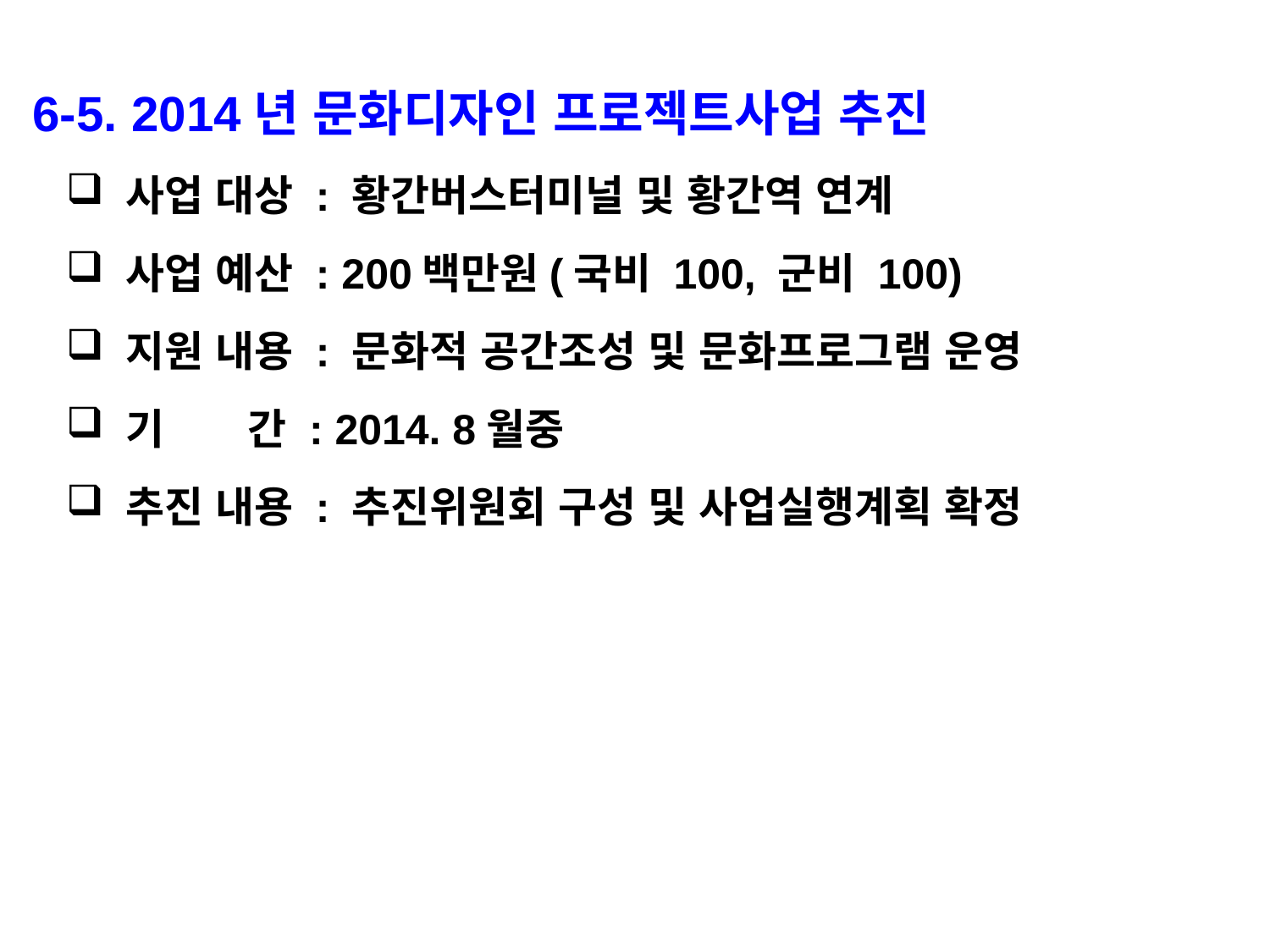

6-5. 2014년 문화디자인 프로젝트사업 추진
 사업 대상 : 황간버스터미널 및 황간역 연계
 사업 예산 : 200백만원(국비 100, 군비 100)
 지원 내용 : 문화적 공간조성 및 문화프로그램 운영
 기       간 : 2014. 8월중
 추진 내용 : 추진위원회 구성 및 사업실행계획 확정